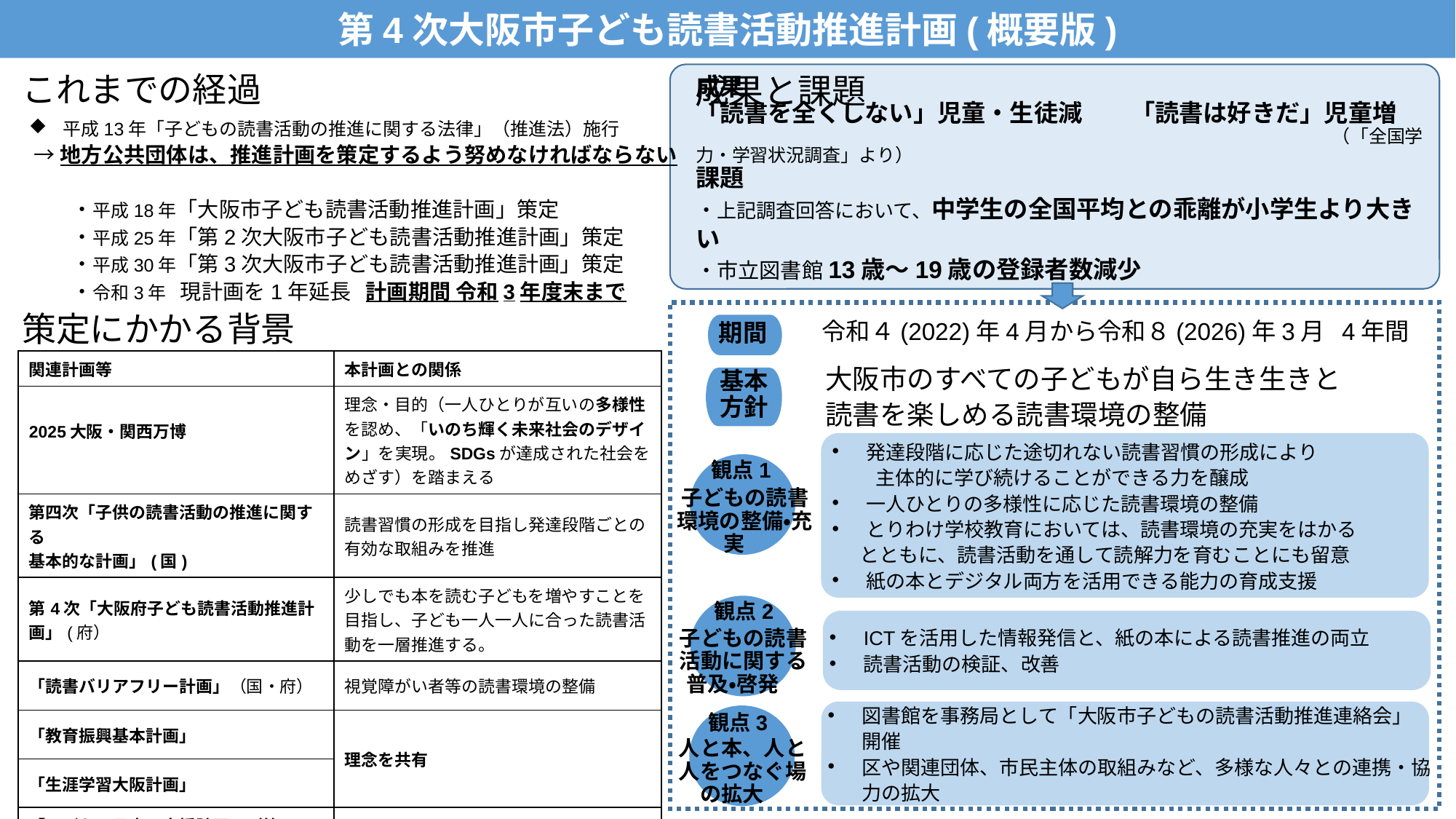

第4次大阪市子ども読書活動推進計画(概要版)
成果
「読書を全くしない」児童・生徒減　　「読書は好きだ」児童増
　　　　　　　　　　　　　　　　　　　　　　　　　　　　　　　　　　　（「全国学力・学習状況調査」より）
課題
・上記調査回答において、中学生の全国平均との乖離が小学生より大きい
・市立図書館13歳～19歳の登録者数減少

これまでの経過
成果と課題
平成13年「子どもの読書活動の推進に関する法律」（推進法）施行
 →地方公共団体は、推進計画を策定するよう努めなければならない

　　・平成18年「大阪市子ども読書活動推進計画」策定
　　・平成25年「第2次大阪市子ども読書活動推進計画」策定
　　・平成30年「第3次大阪市子ども読書活動推進計画」策定
　　・令和3年   現計画を1年延長   計画期間 令和3年度末まで

策定にかかる背景
令和４(2022)年4月から令和８(2026)年3月  4年間

期間
大阪市のすべての子どもが自ら生き生きと
読書を楽しめる読書環境の整備
| 関連計画等 | 本計画との関係 |
| --- | --- |
| 2025大阪・関西万博 | 理念・目的（一人ひとりが互いの多様性を認め、「いのち輝く未来社会のデザイン」を実現。SDGsが達成された社会をめざす）を踏まえる |
| 第四次「子供の読書活動の推進に関する 基本的な計画」(国) | 読書習慣の形成を目指し発達段階ごとの有効な取組みを推進 |
| 第4次「大阪府子ども読書活動推進計画」(府） | 少しでも本を読む子どもを増やすことを目指し、子ども一人一人に合った読書活動を一層推進する。 |
| 「読書バリアフリー計画」（国・府） | 視覚障がい者等の読書環境の整備 |
| 「教育振興基本計画」 | 理念を共有 |
| 「生涯学習大阪計画」 |  |
| 「こども・子育て支援計画」（第2期） 「こどもの貧困対策推進計画」 | 子どもの環境・貧困と読書との関連を注視 |
基本方針

発達段階に応じた途切れない読書習慣の形成により
　　 主体的に学び続けることができる力を醸成
一人ひとりの多様性に応じた読書環境の整備
とりわけ学校教育においては、読書環境の充実をはかる
     とともに、読書活動を通して読解力を育むことにも留意
紙の本とデジタル両方を活用できる能力の育成支援

観点1
子どもの読書環境の整備・充実

ICTを活用した情報発信と、紙の本による読書推進の両立
読書活動の検証、改善
観点2
子どもの読書活動に関する普及・啓発

図書館を事務局として「大阪市子どもの読書活動推進連絡会」開催
区や関連団体、市民主体の取組みなど、多様な人々との連携・協力の拡大

　観点3
人と本、人と人をつなぐ場の拡大